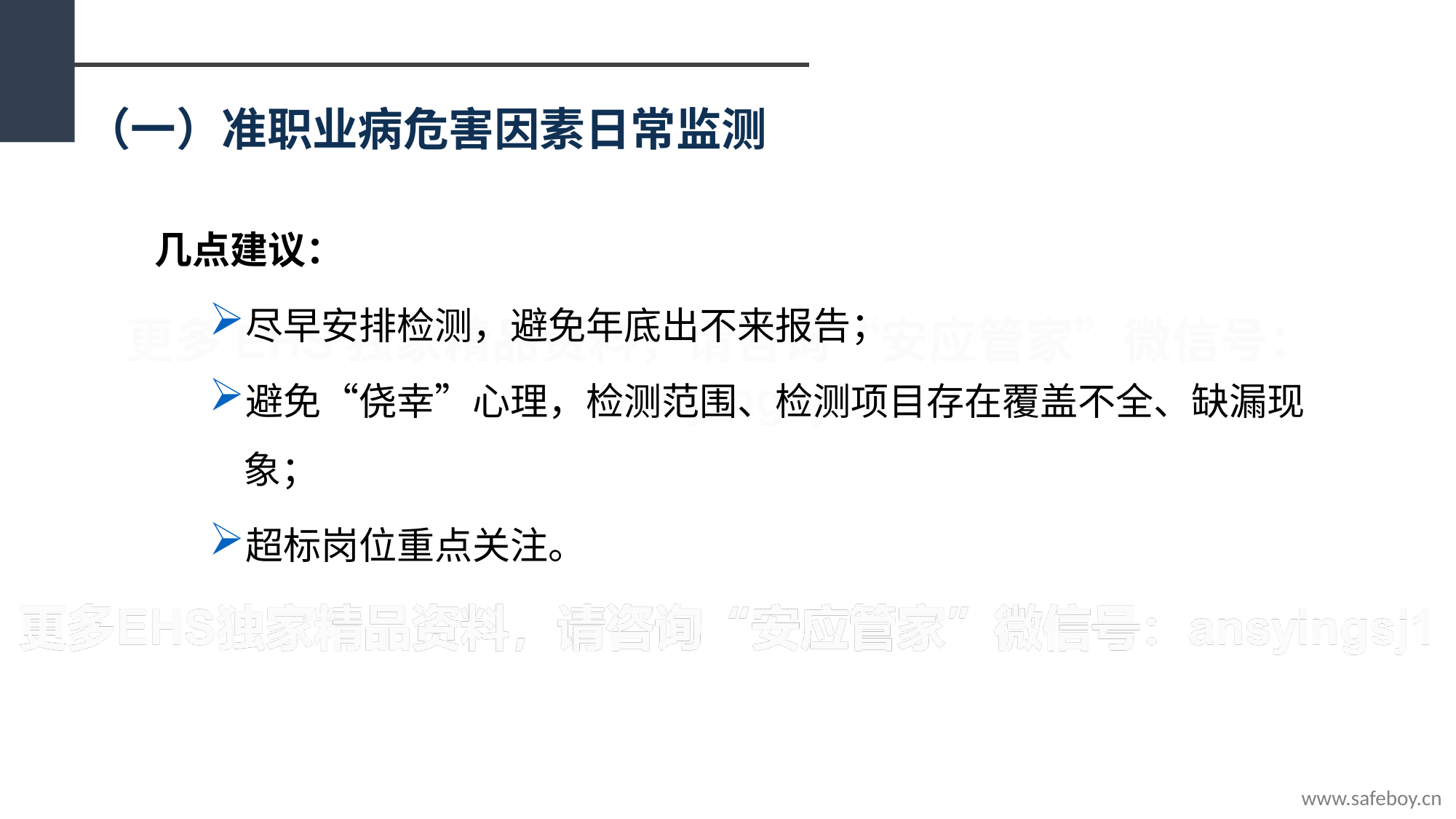

（一）准职业病危害因素日常监测
几点建议：
尽早安排检测，避免年底出不来报告；
避免“侥幸”心理，检测范围、检测项目存在覆盖不全、缺漏现象；
超标岗位重点关注。